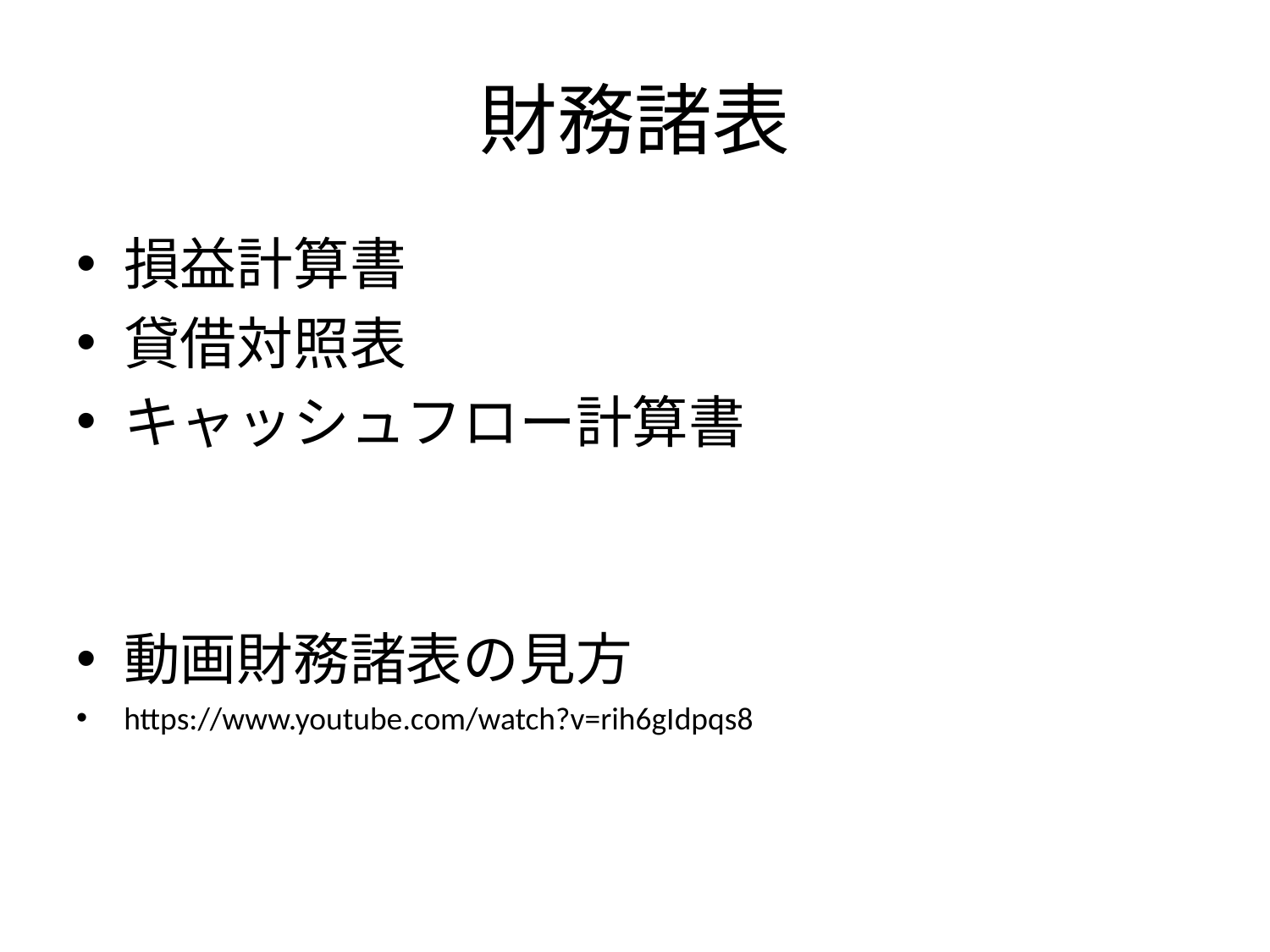

# 財務諸表
損益計算書
貸借対照表
キャッシュフロー計算書

動画財務諸表の見方
https://www.youtube.com/watch?v=rih6gIdpqs8